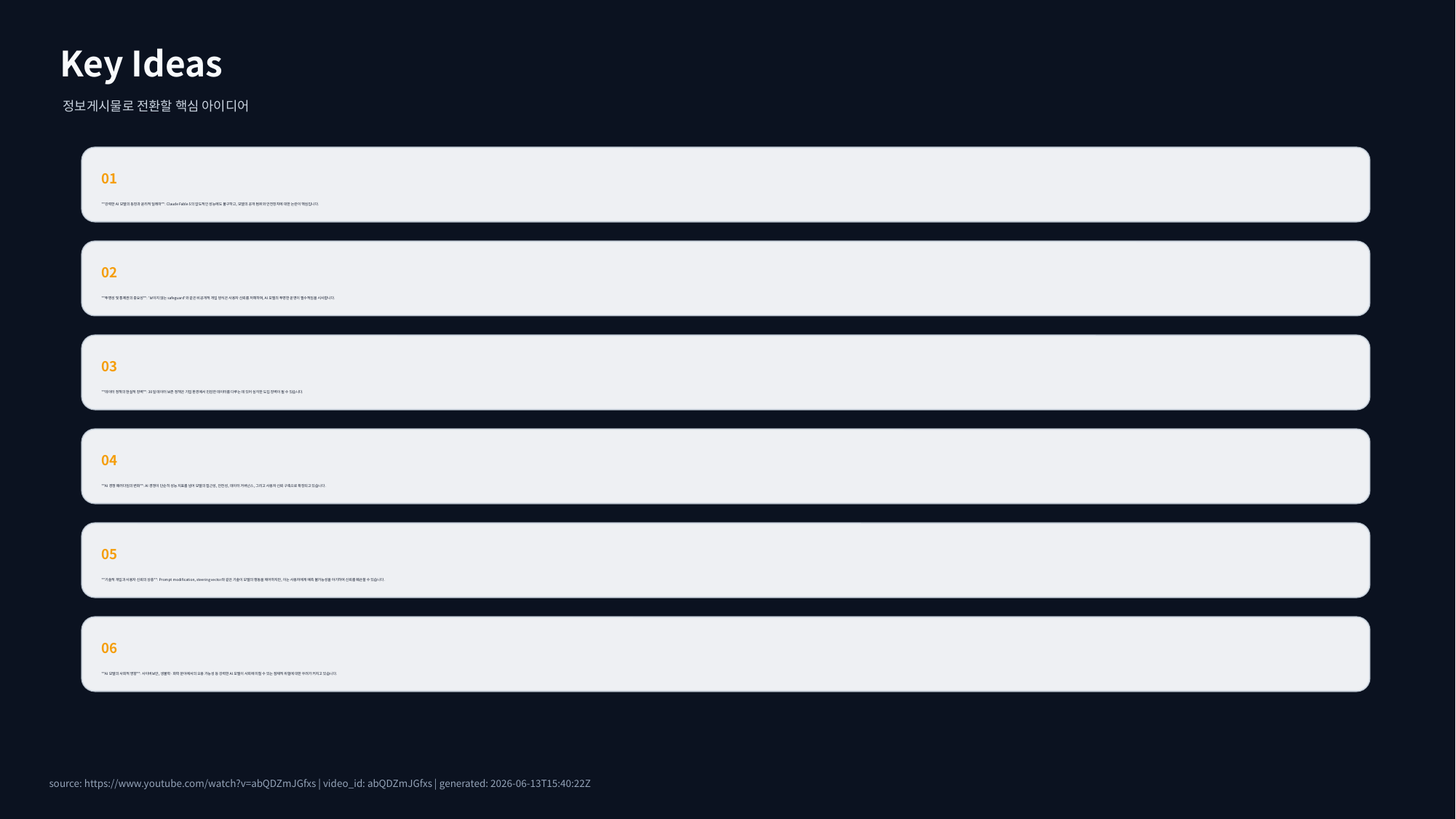

Key Ideas
정보게시물로 전환할 핵심 아이디어

01
**강력한 AI 모델의 등장과 윤리적 딜레마**: Claude Fable 5의 압도적인 성능에도 불구하고, 모델의 공개 범위와 안전장치에 대한 논란이 핵심입니다.

02
**투명성 및 통제권의 중요성**: '보이지 않는 safeguard'와 같은 비공개적 개입 방식은 사용자 신뢰를 저해하며, AI 모델의 투명한 운영이 필수적임을 시사합니다.

03
**데이터 정책의 현실적 장벽**: 30일 데이터 보존 정책은 기업 환경에서 민감한 데이터를 다루는 데 있어 심각한 도입 장벽이 될 수 있습니다.

04
**AI 경쟁 패러다임의 변화**: AI 경쟁이 단순히 성능 지표를 넘어 모델의 접근성, 안전성, 데이터 거버넌스, 그리고 사용자 신뢰 구축으로 확장되고 있습니다.

05
**기술적 개입과 사용자 신뢰의 상충**: Prompt modification, steering vector와 같은 기술이 모델의 행동을 제어하지만, 이는 사용자에게 예측 불가능성을 야기하여 신뢰를 훼손할 수 있습니다.

06
**AI 모델의 사회적 영향**: 사이버보안, 생물학·화학 분야에서의 오용 가능성 등 강력한 AI 모델이 사회에 미칠 수 있는 잠재적 위험에 대한 우려가 커지고 있습니다.
source: https://www.youtube.com/watch?v=abQDZmJGfxs | video_id: abQDZmJGfxs | generated: 2026-06-13T15:40:22Z